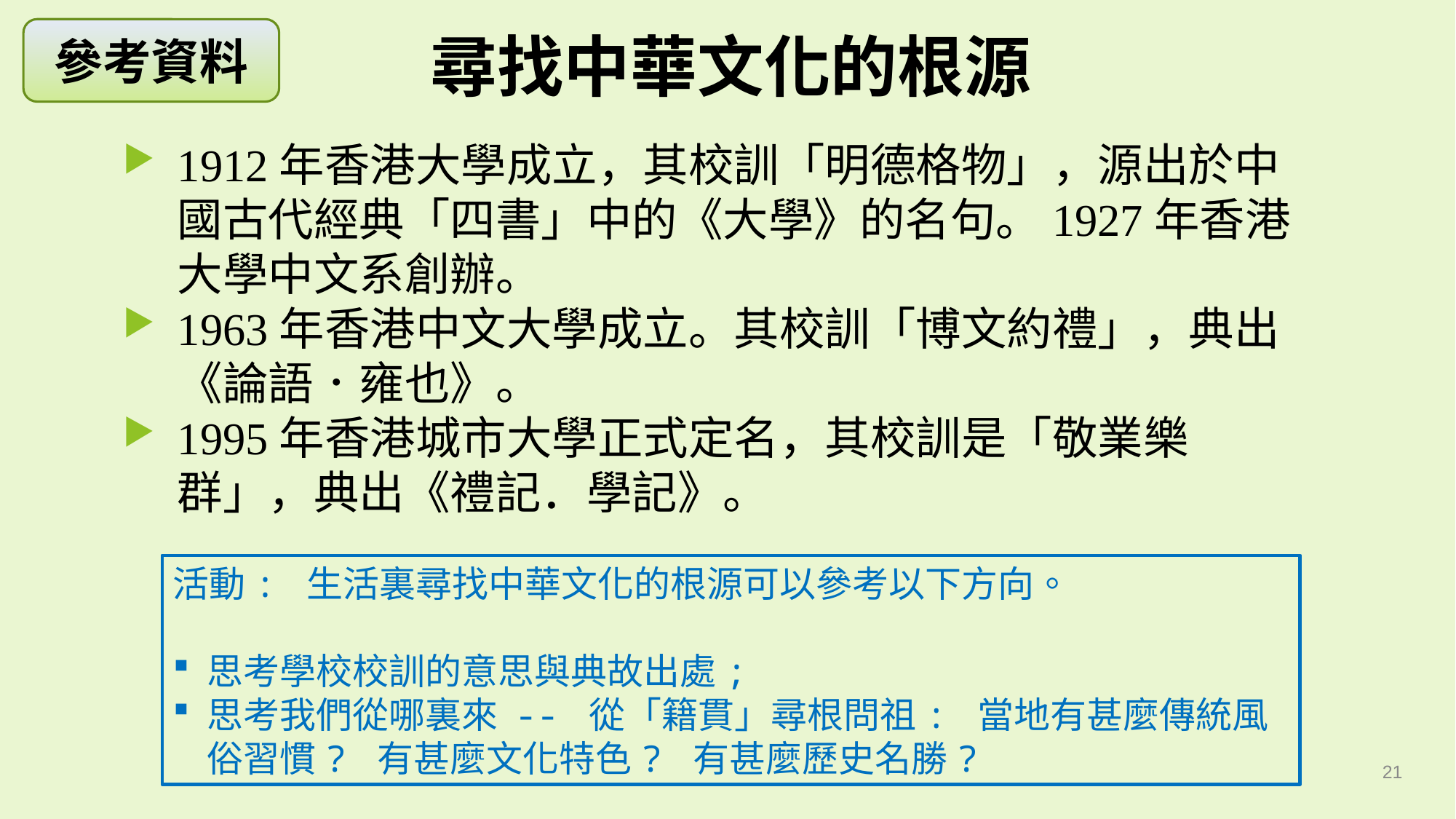

參考資料
尋找中華文化的根源
1912年香港大學成立，其校訓「明德格物」，源出於中國古代經典「四書」中的《大學》的名句。1927年香港大學中文系創辦。
1963年香港中文大學成立。其校訓「博文約禮」，典出《論語．雍也》。
1995年香港城市大學正式定名，其校訓是「敬業樂群」，典出《禮記．學記》。
活動: 生活裏尋找中華文化的根源可以參考以下方向。

思考學校校訓的意思與典故出處;
思考我們從哪裏來 -- 從「籍貫」尋根問祖: 當地有甚麼傳統風俗習慣? 有甚麼文化特色? 有甚麼歷史名勝?
21